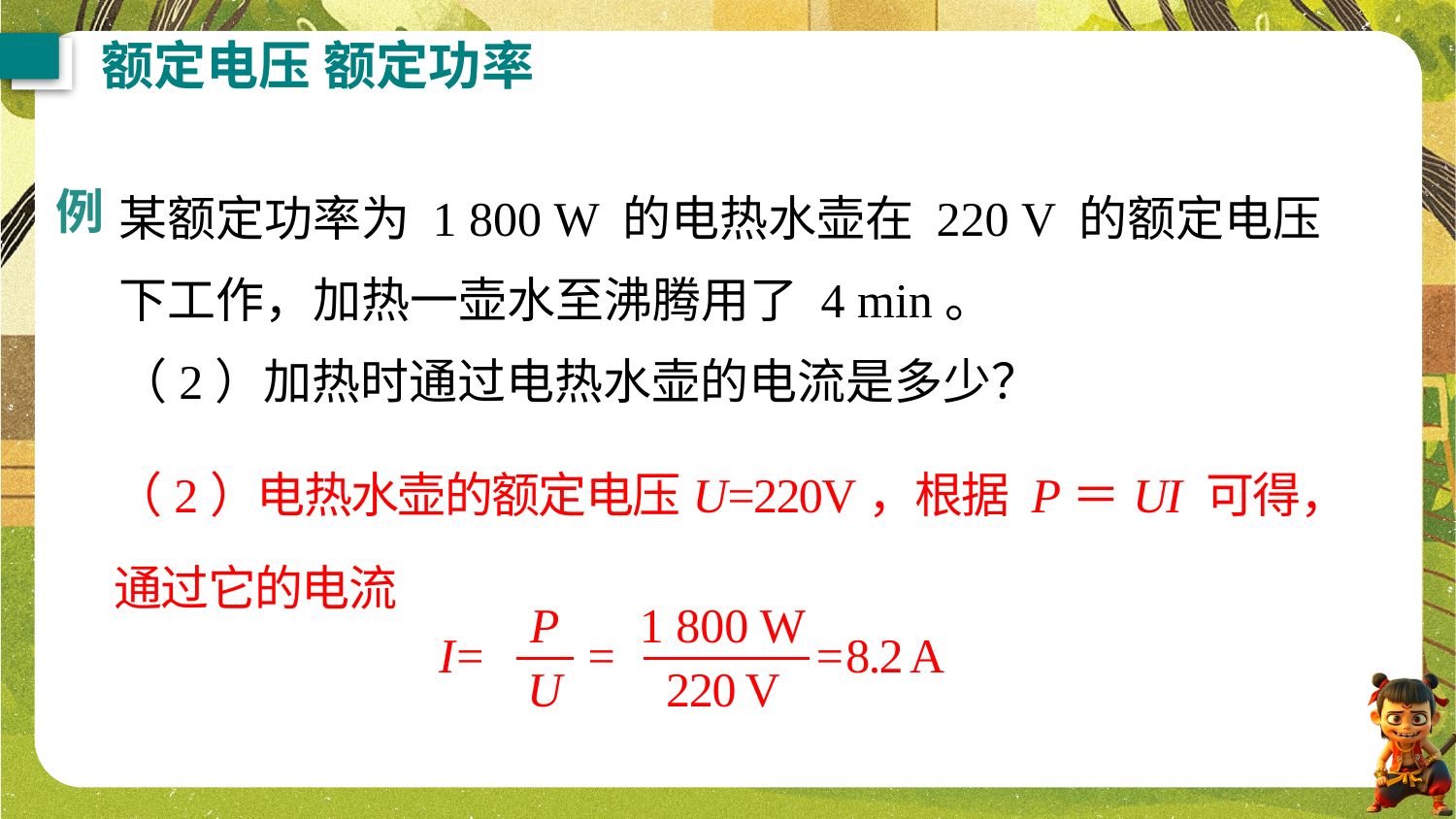

额定电压 额定功率

某额定功率为 1 800 W 的电热水壶在 220 V 的额定电压下工作，加热一壶水至沸腾用了 4 min。
（2）加热时通过电热水壶的电流是多少？
例
（2）电热水壶的额定电压U=220V，根据 P＝UI 可得，通过它的电流
P
U
1 800 W
220 V
=
=8.2 A
I=